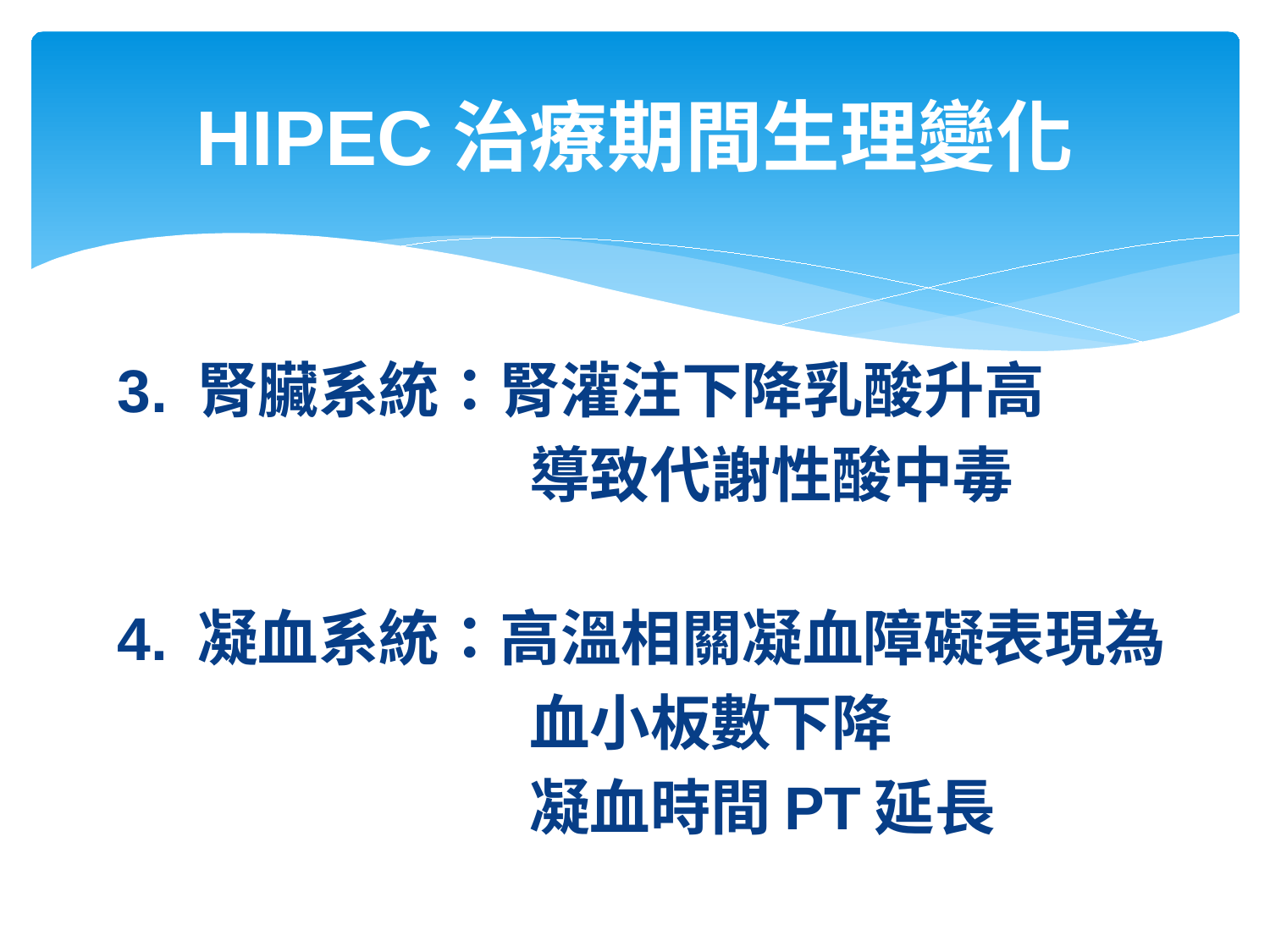

# HIPEC治療期間生理變化
3. 腎臟系統：腎灌注下降乳酸升高
                             導致代謝性酸中毒

4. 凝血系統：高溫相關凝血障礙表現為
                             血小板數下降
                             凝血時間PT延長